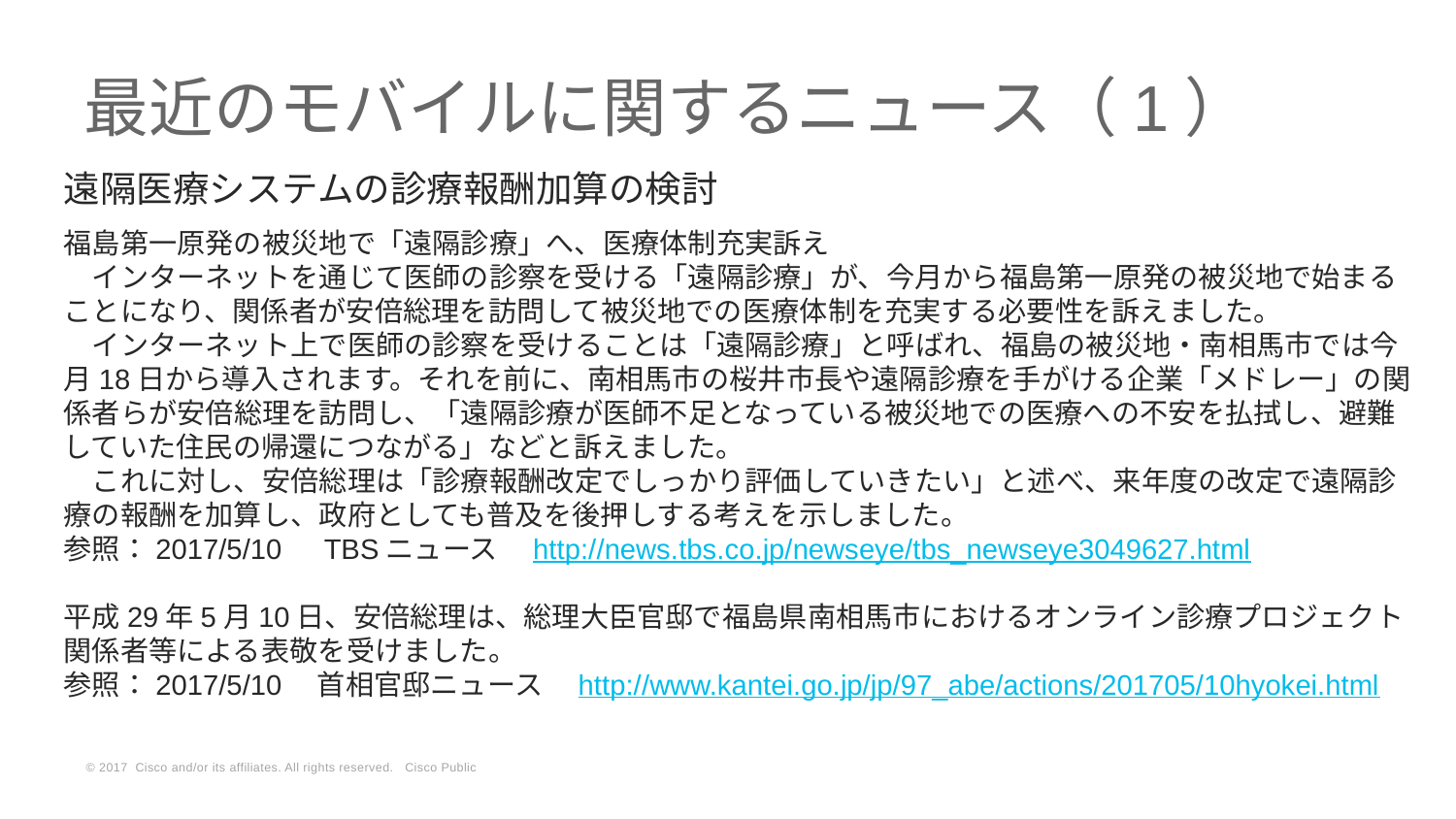

# 最近のモバイルに関するニュース（1）
遠隔医療システムの診療報酬加算の検討
福島第一原発の被災地で「遠隔診療」へ、医療体制充実訴え
　インターネットを通じて医師の診察を受ける「遠隔診療」が、今月から福島第一原発の被災地で始まることになり、関係者が安倍総理を訪問して被災地での医療体制を充実する必要性を訴えました。
　インターネット上で医師の診察を受けることは「遠隔診療」と呼ばれ、福島の被災地・南相馬市では今月18日から導入されます。それを前に、南相馬市の桜井市長や遠隔診療を手がける企業「メドレー」の関係者らが安倍総理を訪問し、「遠隔診療が医師不足となっている被災地での医療への不安を払拭し、避難していた住民の帰還につながる」などと訴えました。
　これに対し、安倍総理は「診療報酬改定でしっかり評価していきたい」と述べ、来年度の改定で遠隔診療の報酬を加算し、政府としても普及を後押しする考えを示しました。
参照：2017/5/10　TBSニュース　http://news.tbs.co.jp/newseye/tbs_newseye3049627.html

平成29年5月10日、安倍総理は、総理大臣官邸で福島県南相馬市におけるオンライン診療プロジェクト関係者等による表敬を受けました。
参照：2017/5/10　首相官邸ニュース　http://www.kantei.go.jp/jp/97_abe/actions/201705/10hyokei.html